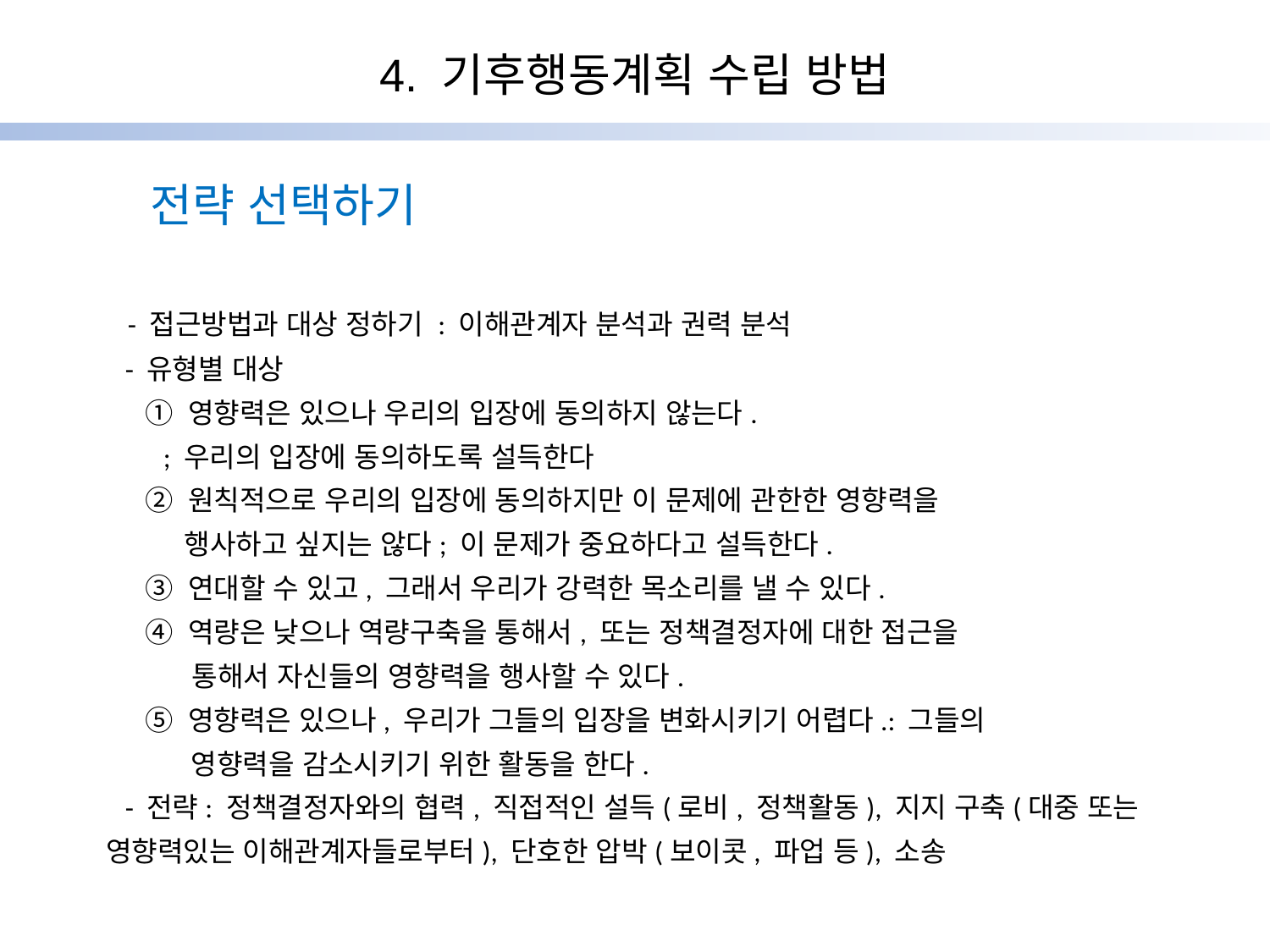

4. 기후행동계획 수립 방법

전략 선택하기
   - 접근방법과 대상 정하기 : 이해관계자 분석과 권력 분석
   - 유형별 대상
     ① 영향력은 있으나 우리의 입장에 동의하지 않는다.
         ; 우리의 입장에 동의하도록 설득한다
     ② 원칙적으로 우리의 입장에 동의하지만 이 문제에 관한한 영향력을
          행사하고 싶지는 않다; 이 문제가 중요하다고 설득한다.
     ③ 연대할 수 있고, 그래서 우리가 강력한 목소리를 낼 수 있다.
     ④ 역량은 낮으나 역량구축을 통해서, 또는 정책결정자에 대한 접근을
           통해서 자신들의 영향력을 행사할 수 있다.
     ⑤ 영향력은 있으나, 우리가 그들의 입장을 변화시키기 어렵다.: 그들의
          영향력을 감소시키기 위한 활동을 한다.
   - 전략: 정책결정자와의 협력, 직접적인 설득(로비, 정책활동), 지지 구축(대중 또는 영향력있는 이해관계자들로부터), 단호한 압박(보이콧, 파업 등), 소송
1990
1995
2000
2005
2010
2013